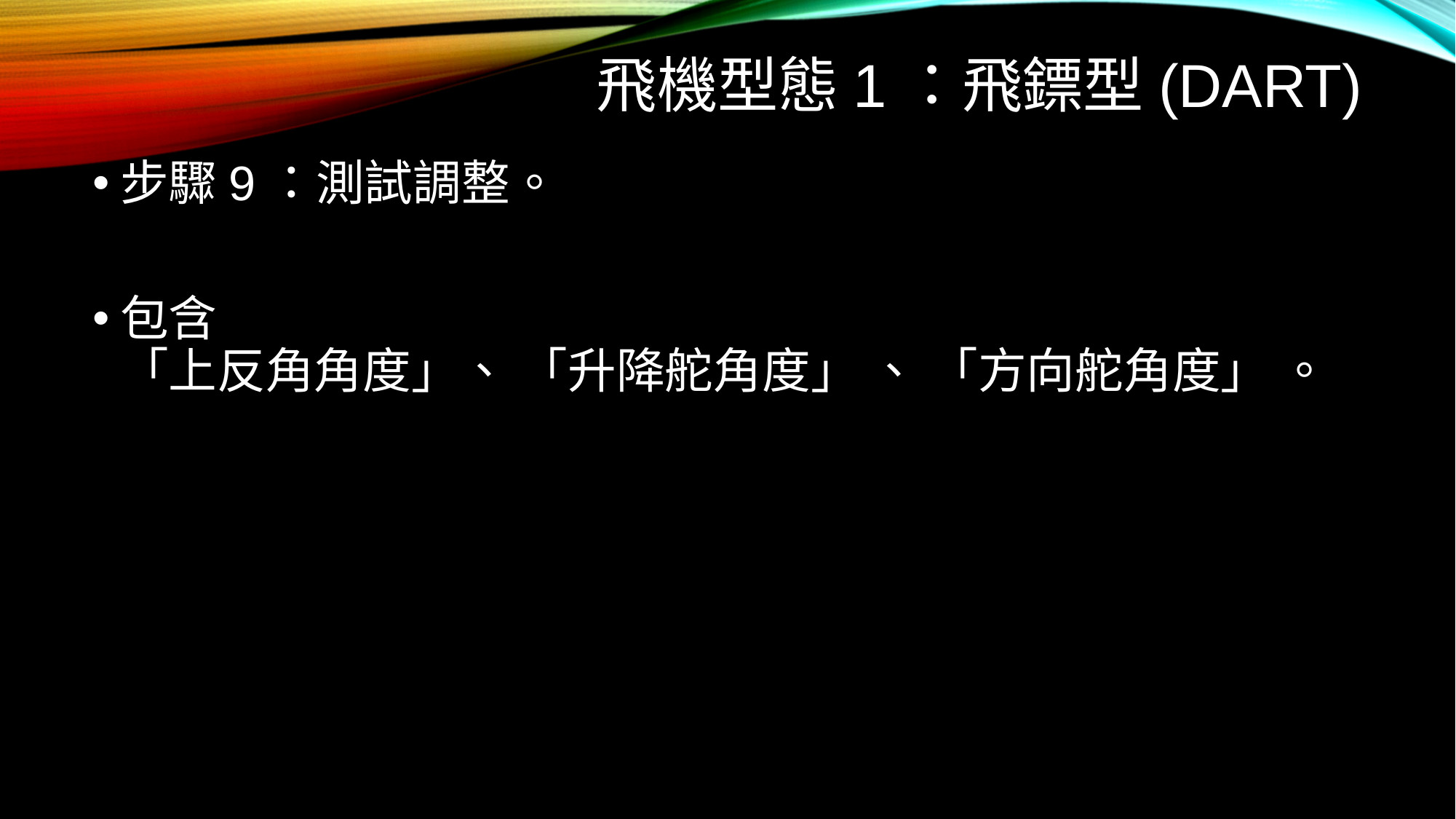

# 飛機型態1：飛鏢型(Dart)
步驟9：測試調整。

包含
「上反角角度」、 「升降舵角度」 、 「方向舵角度」 。